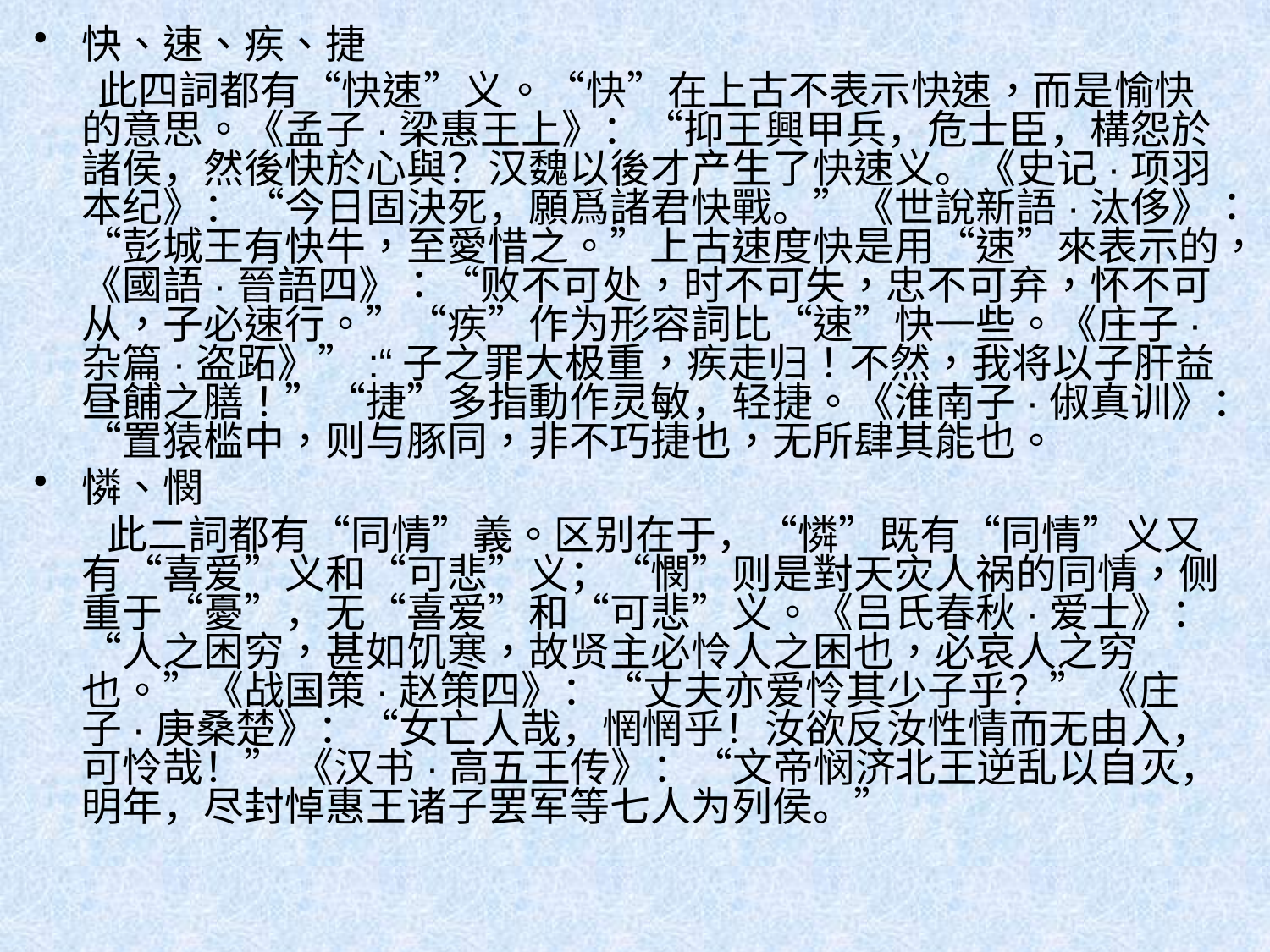

快、速、疾、捷
      此四詞都有“快速”义。“快”在上古不表示快速，而是愉快的意思。《孟子·梁惠王上》：“抑王興甲兵，危士臣，構怨於諸侯，然後快於心與？汉魏以後才产生了快速义。《史记·项羽本纪》：“今日固決死，願爲諸君快戰。”《世說新語·汰侈》：“彭城王有快牛，至愛惜之。”上古速度快是用“速”來表示的，《國語·晉語四》：“败不可处，时不可失，忠不可弃，怀不可从，子必速行。”“疾”作为形容詞比“速”快一些。《庄子·杂篇·盗跖》”:“子之罪大极重，疾走归！不然，我将以子肝益昼餔之膳！”“捷”多指動作灵敏，轻捷。《淮南子·俶真训》：“置猿槛中，则与豚同，非不巧捷也，无所肆其能也。
憐、憫
       此二詞都有“同情”義。区别在于，“憐”既有“同情”义又有“喜爱”义和“可悲”义；“憫”则是對天灾人祸的同情，侧重于“憂”，无“喜爱”和“可悲”义。《吕氏春秋·爱士》：“人之困穷，甚如饥寒，故贤主必怜人之困也，必哀人之穷也。”《战国策·赵策四》：“丈夫亦爱怜其少子乎？” 《庄子·庚桑楚》：“女亡人哉，惘惘乎！汝欲反汝性情而无由入，可怜哉！” 《汉书·高五王传》：“文帝悯济北王逆乱以自灭，明年，尽封悼惠王诸子罢军等七人为列侯。”